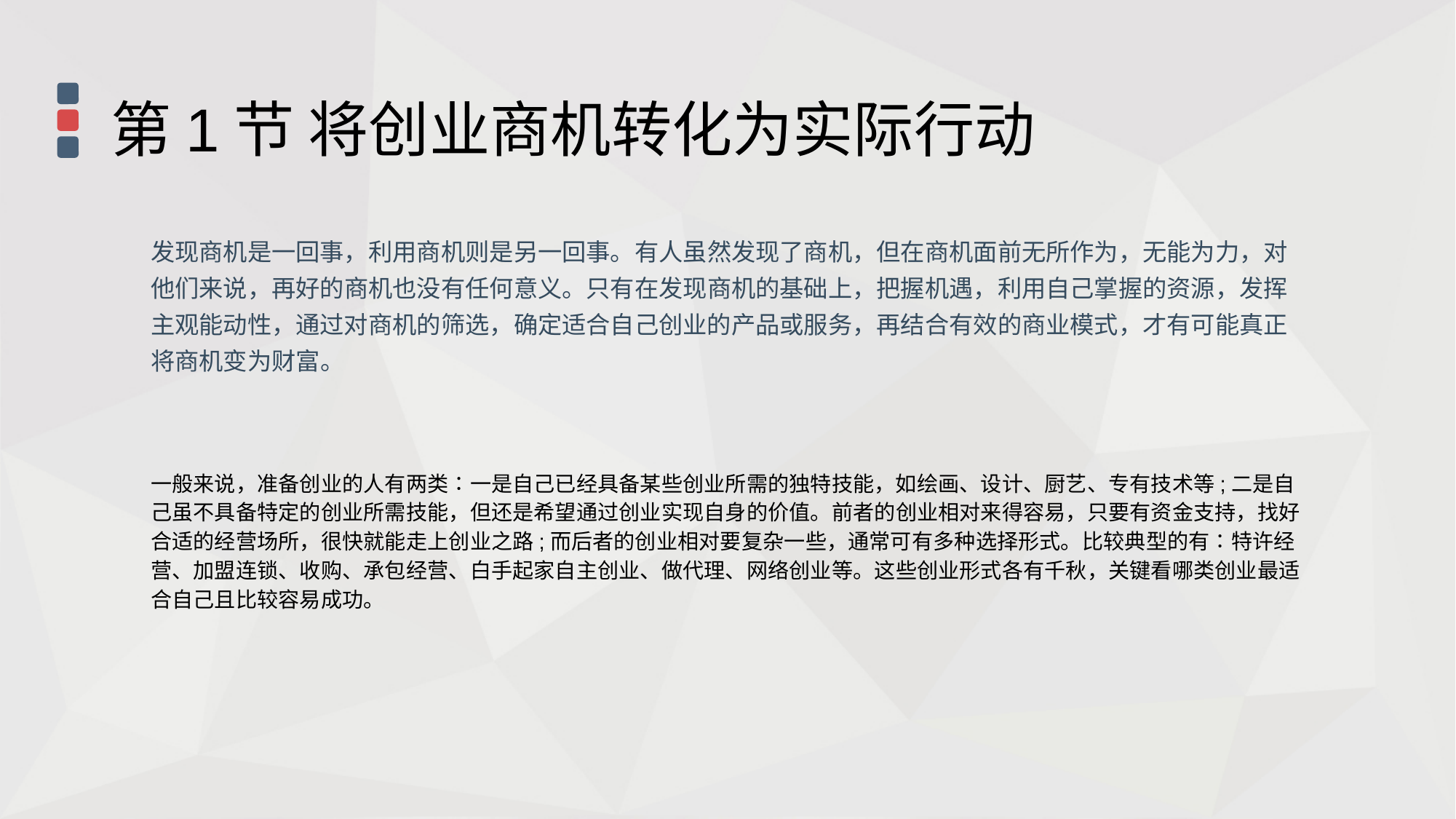

第1节 将创业商机转化为实际行动
发现商机是一回事，利用商机则是另一回事。有人虽然发现了商机，但在商机面前无所作为，无能为力，对他们来说，再好的商机也没有任何意义。只有在发现商机的基础上，把握机遇，利用自己掌握的资源，发挥主观能动性，通过对商机的筛选，确定适合自己创业的产品或服务，再结合有效的商业模式，才有可能真正将商机变为财富。
一般来说，准备创业的人有两类∶一是自己已经具备某些创业所需的独特技能，如绘画、设计、厨艺、专有技术等;二是自己虽不具备特定的创业所需技能，但还是希望通过创业实现自身的价值。前者的创业相对来得容易，只要有资金支持，找好合适的经营场所，很快就能走上创业之路;而后者的创业相对要复杂一些，通常可有多种选择形式。比较典型的有∶特许经营、加盟连锁、收购、承包经营、白手起家自主创业、做代理、网络创业等。这些创业形式各有千秋，关键看哪类创业最适合自己且比较容易成功。